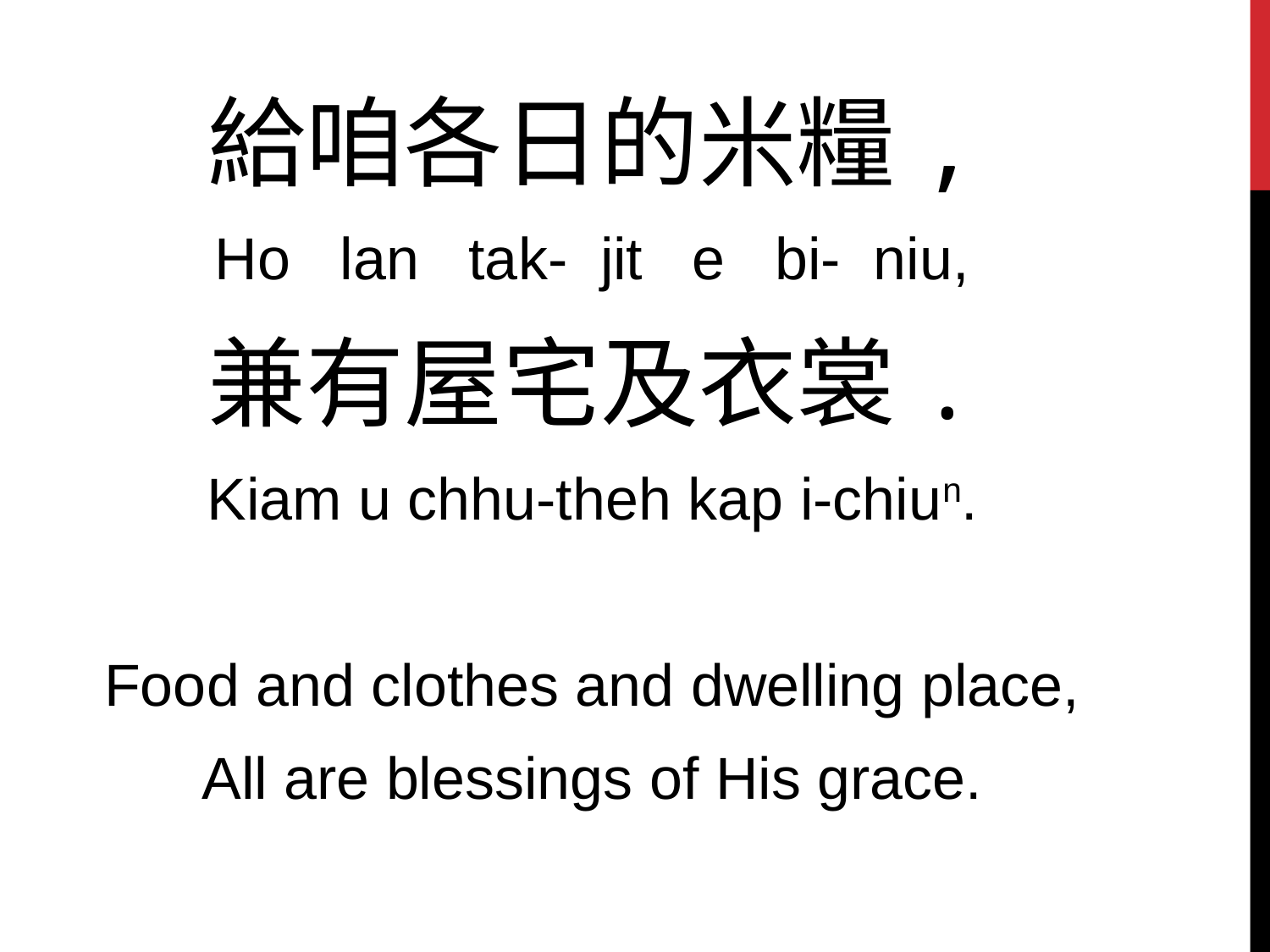

給咱各日的米糧,
Ho   lan   tak-  jit   e   bi-  niu,
兼有屋宅及衣裳.
Kiam u chhu-theh kap i-chiun.

Food and clothes and dwelling place,
All are blessings of His grace.